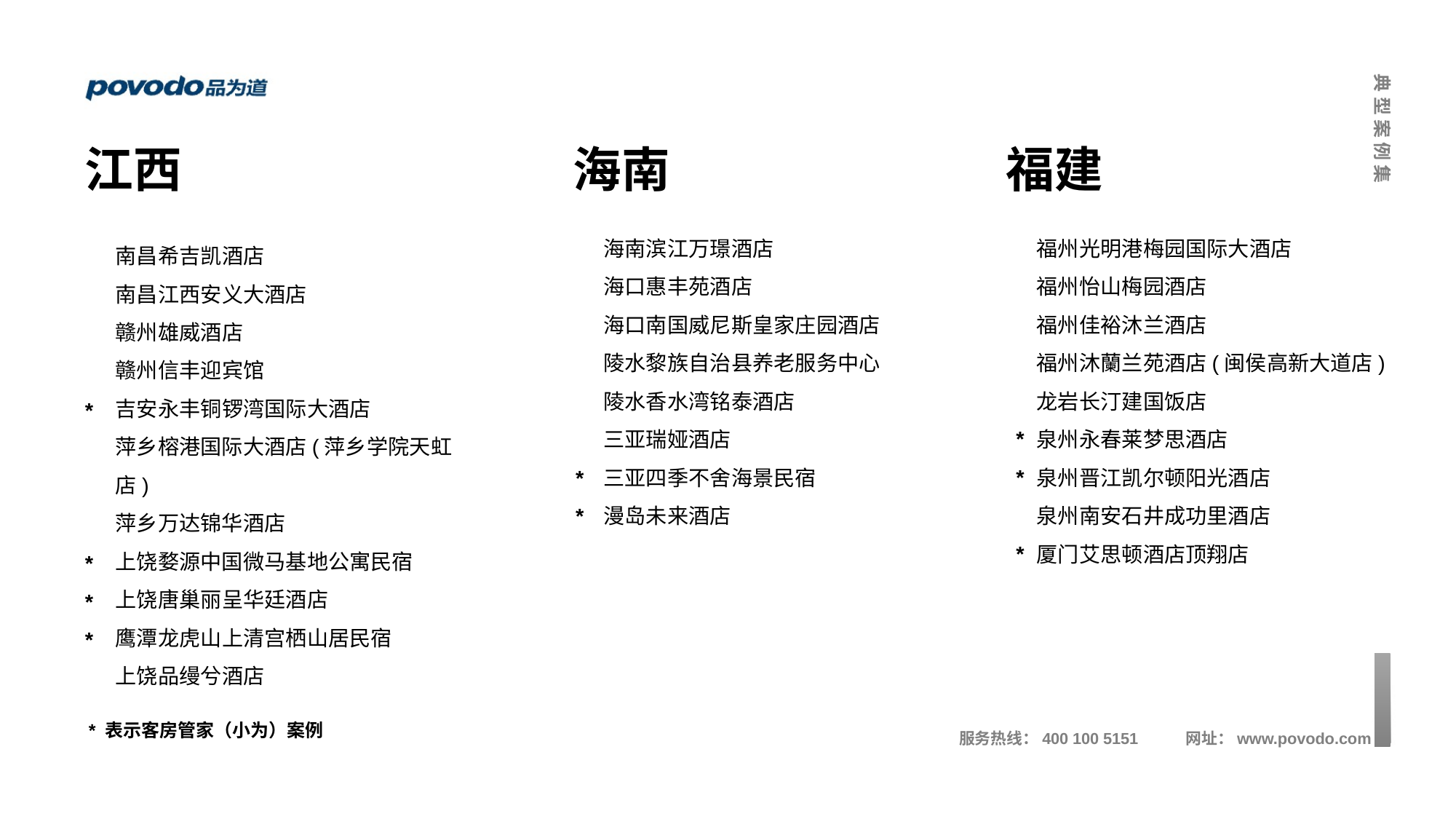

江西
海南
福建
海南滨江万璟酒店
海口惠丰苑酒店
海口南国威尼斯皇家庄园酒店
陵水黎族自治县养老服务中心
陵水香水湾铭泰酒店
三亚瑞娅酒店
三亚四季不舍海景民宿
漫岛未来酒店
福州光明港梅园国际大酒店
福州怡山梅园酒店
福州佳裕沐兰酒店
福州沐蘭兰苑酒店(闽侯高新大道店)
龙岩长汀建国饭店
泉州永春莱梦思酒店
泉州晋江凯尔顿阳光酒店
泉州南安石井成功里酒店
厦门艾思顿酒店顶翔店

南昌希吉凯酒店
南昌江西安义大酒店
赣州雄威酒店
赣州信丰迎宾馆
吉安永丰铜锣湾国际大酒店
萍乡榕港国际大酒店(萍乡学院天虹店)
萍乡万达锦华酒店
上饶婺源中国微马基地公寓民宿
上饶唐巢丽呈华廷酒店
鹰潭龙虎山上清宫栖山居民宿
上饶品缦兮酒店
*

*
*
*
*
*

*
*
*